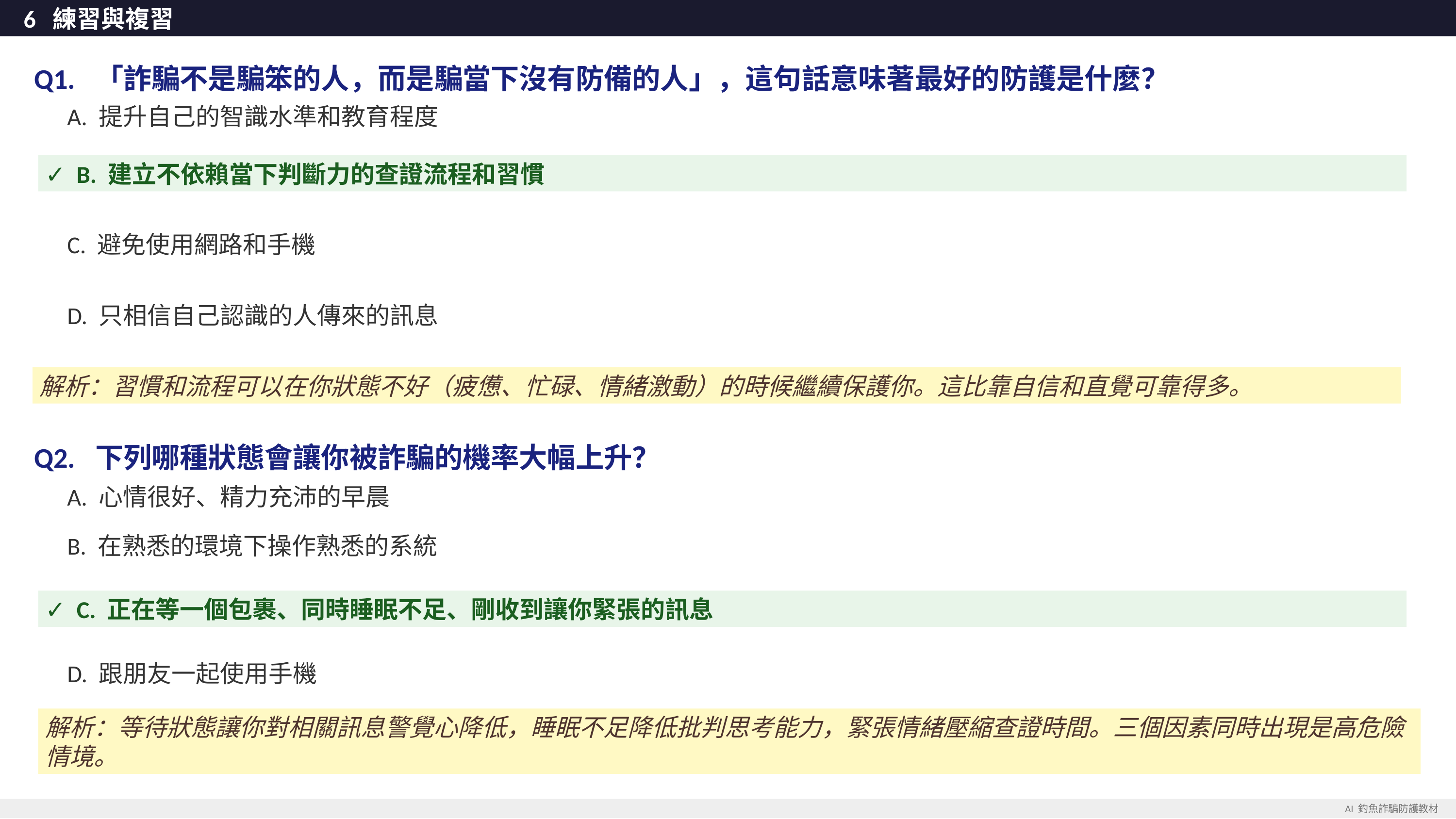

6  練習與複習
Q1.  「詐騙不是騙笨的人，而是騙當下沒有防備的人」，這句話意味著最好的防護是什麼？
    A. 提升自己的智識水準和教育程度
✓  B. 建立不依賴當下判斷力的查證流程和習慣
    C. 避免使用網路和手機
    D. 只相信自己認識的人傳來的訊息
解析：習慣和流程可以在你狀態不好（疲憊、忙碌、情緒激動）的時候繼續保護你。這比靠自信和直覺可靠得多。
Q2.  下列哪種狀態會讓你被詐騙的機率大幅上升？
    A. 心情很好、精力充沛的早晨
    B. 在熟悉的環境下操作熟悉的系統
✓  C. 正在等一個包裹、同時睡眠不足、剛收到讓你緊張的訊息
    D. 跟朋友一起使用手機
解析：等待狀態讓你對相關訊息警覺心降低，睡眠不足降低批判思考能力，緊張情緒壓縮查證時間。三個因素同時出現是高危險情境。
AI 釣魚詐騙防護教材